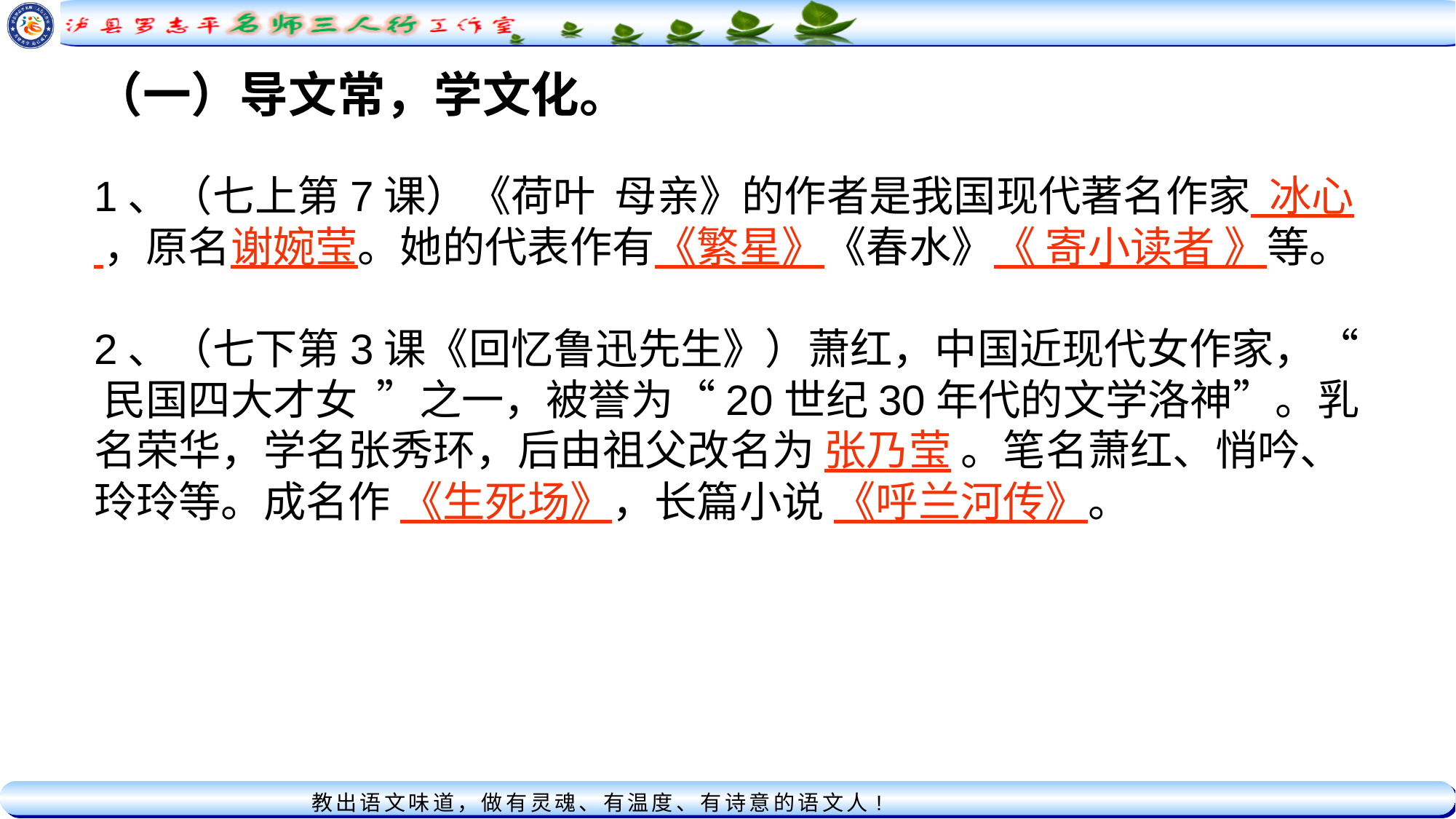

（一）导文常，学文化。
1、（七上第7课）《荷叶  母亲》的作者是我国现代著名作家  冰心  ，原名谢婉莹。她的代表作有《繁星》《春水》《 寄小读者 》等。

2、（七下第3课《回忆鲁迅先生》）萧红，中国近现代女作家，“  民国四大才女  ”之一，被誉为“20世纪30年代的文学洛神”。乳名荣华，学名张秀环，后由祖父改名为 张乃莹 。笔名萧红、悄吟、玲玲等。成名作 《生死场》，长篇小说 《呼兰河传》。